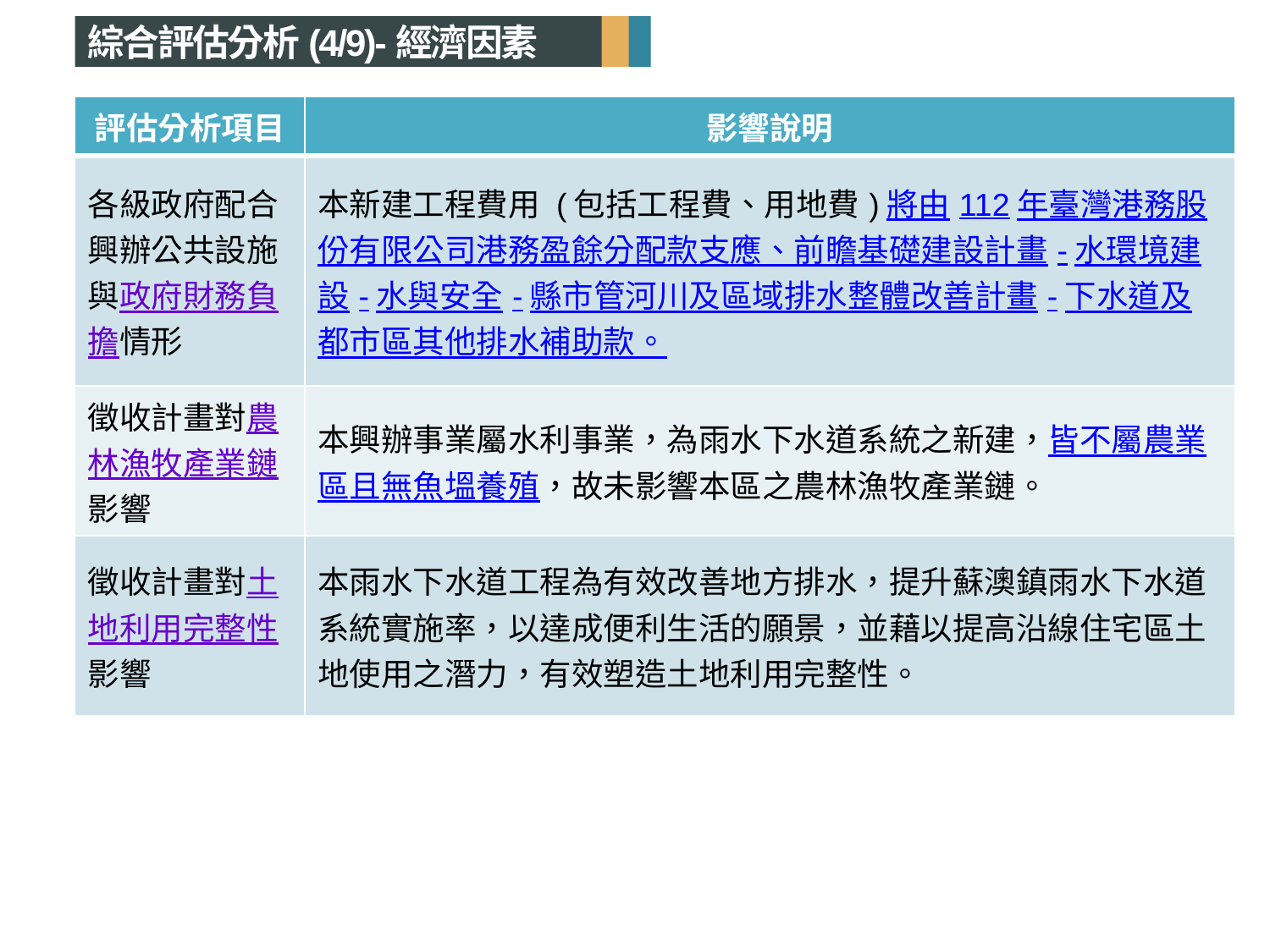

綜合評估分析(4/9)-經濟因素

| 評估分析項目 | 影響說明 |
| --- | --- |
| 各級政府配合興辦公共設施與政府財務負擔情形 | 本新建工程費用 (包括工程費、用地費)將由112年臺灣港務股份有限公司港務盈餘分配款支應、前瞻基礎建設計畫-水環境建設-水與安全-縣市管河川及區域排水整體改善計畫-下水道及都市區其他排水補助款。 |
| 徵收計畫對農林漁牧產業鏈影響 | 本興辦事業屬水利事業，為雨水下水道系統之新建，皆不屬農業區且無魚塭養殖，故未影響本區之農林漁牧產業鏈。 |
| 徵收計畫對土地利用完整性影響 | 本雨水下水道工程為有效改善地方排水，提升蘇澳鎮雨水下水道系統實施率，以達成便利生活的願景，並藉以提高沿線住宅區土地使用之潛力，有效塑造土地利用完整性。 |